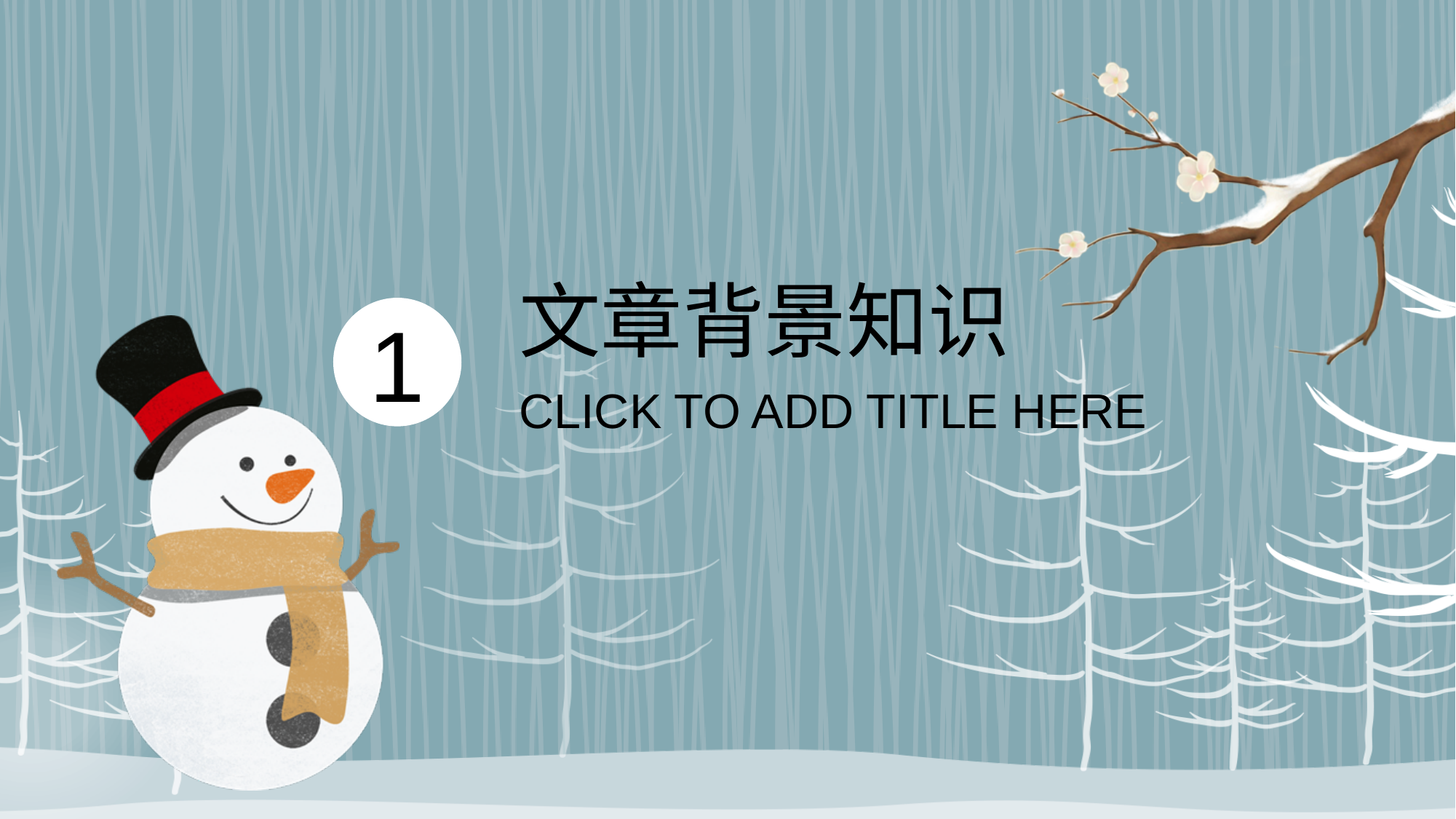

文章背景知识
1
CLICK TO ADD TITLE HERE